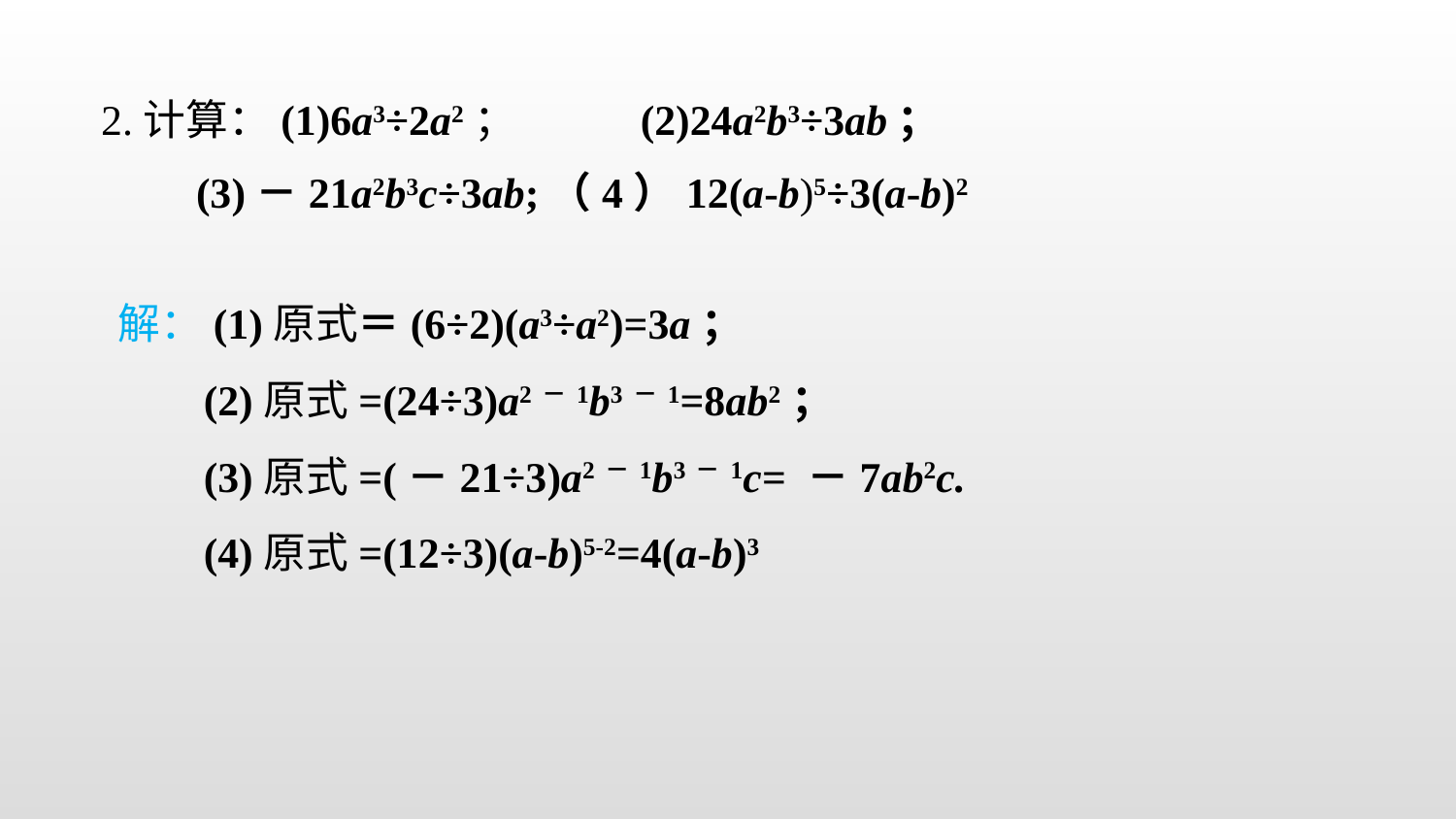

2.计算：(1)6a3÷2a2；            (2)24a2b3÷3ab；
        (3)－21a2b3c÷3ab;（4）12(a-b)5÷3(a-b)2
解：(1)原式＝(6÷2)(a3÷a2)=3a；
        (2)原式=(24÷3)a2－1b3－1=8ab2；
        (3)原式=(－21÷3)a2－1b3－1c= －7ab2c.
        (4)原式=(12÷3)(a-b)5-2=4(a-b)3